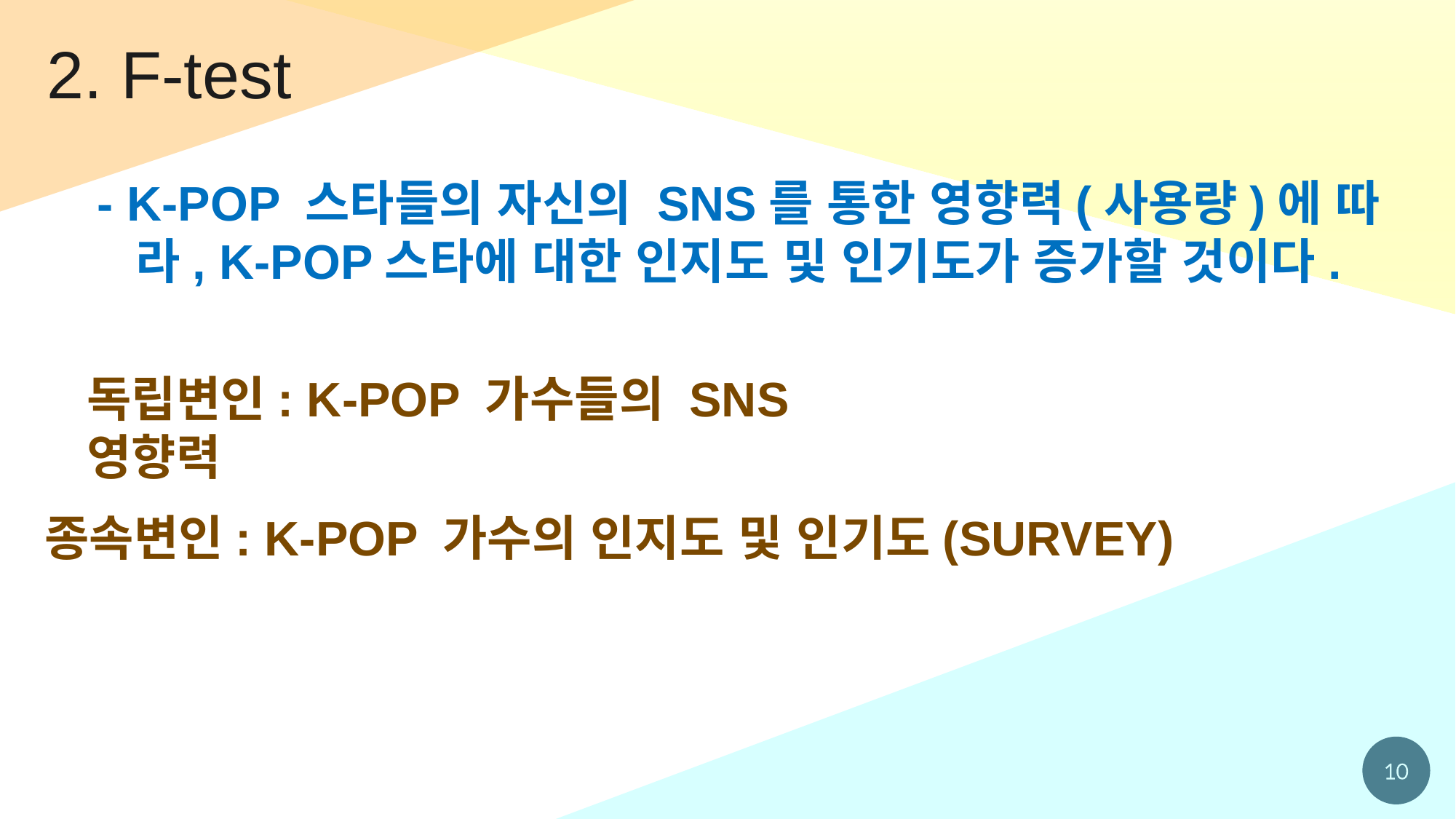

2. F-test
- K-POP 스타들의 자신의 SNS를 통한 영향력(사용량)에 따라, K-POP스타에 대한 인지도 및 인기도가 증가할 것이다.

독립변인: K-POP 가수들의 SNS 영향력

종속변인: K-POP 가수의 인지도 및 인기도(SURVEY)
10